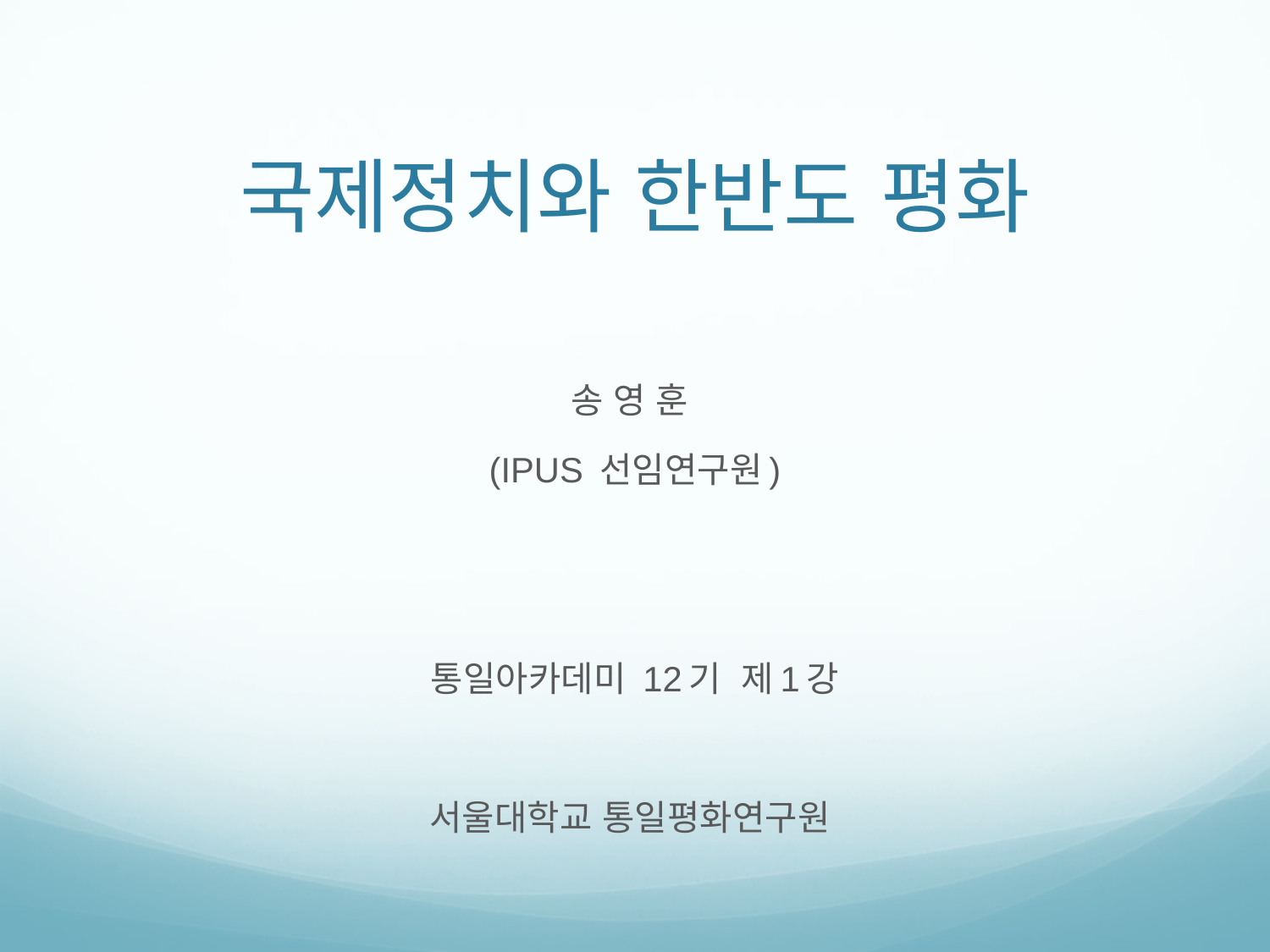

# 국제정치와 한반도 평화

송 영 훈
(IPUS 선임연구원)

통일아카데미 12기  제1강

서울대학교 통일평화연구원